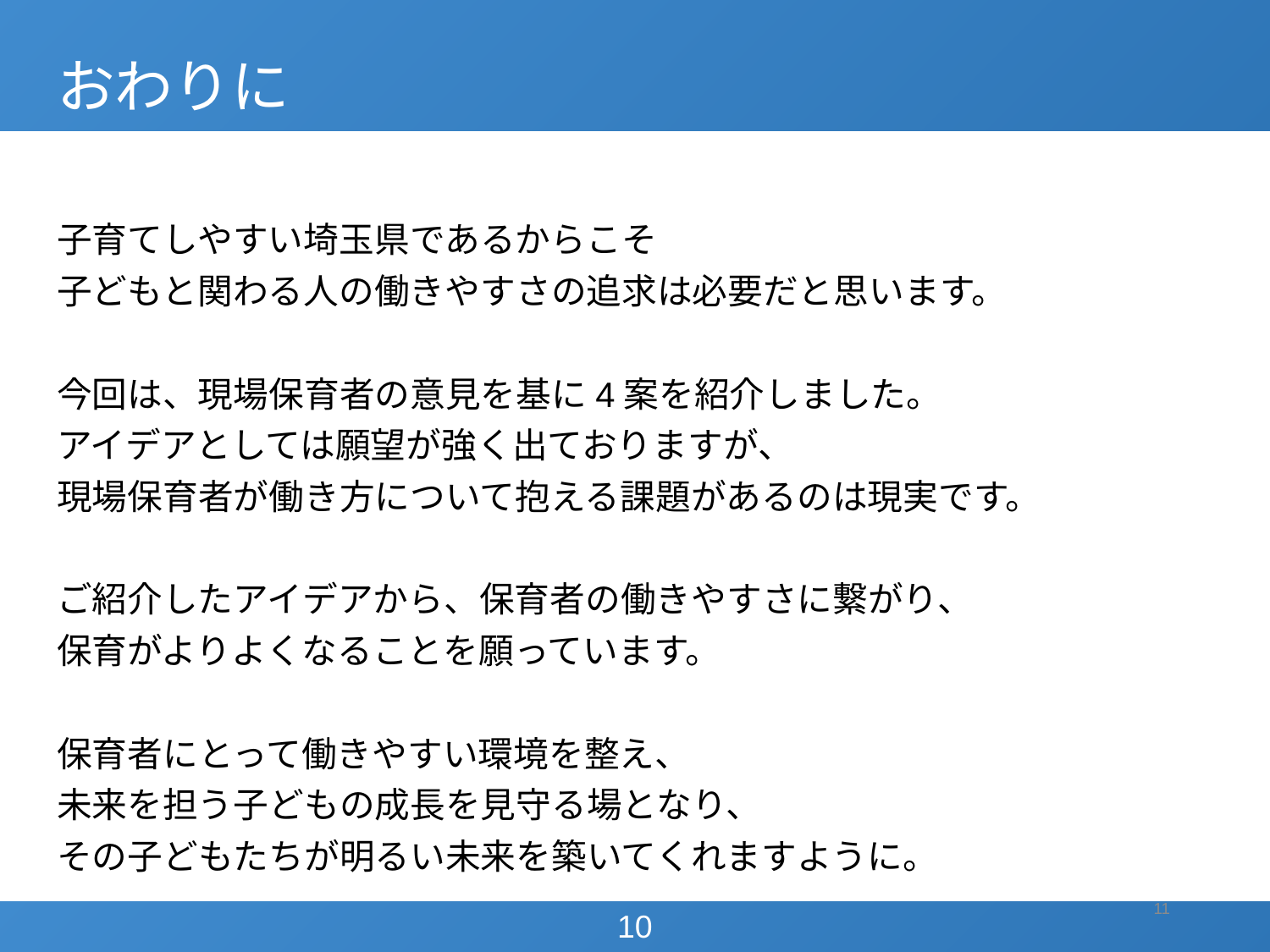

# おわりに

子育てしやすい埼玉県であるからこそ
子どもと関わる人の働きやすさの追求は必要だと思います。

今回は、現場保育者の意見を基に4案を紹介しました。
アイデアとしては願望が強く出ておりますが、
現場保育者が働き方について抱える課題があるのは現実です。

ご紹介したアイデアから、保育者の働きやすさに繋がり、
保育がよりよくなることを願っています。

保育者にとって働きやすい環境を整え、
未来を担う子どもの成長を見守る場となり、
その子どもたちが明るい未来を築いてくれますように。

11
10